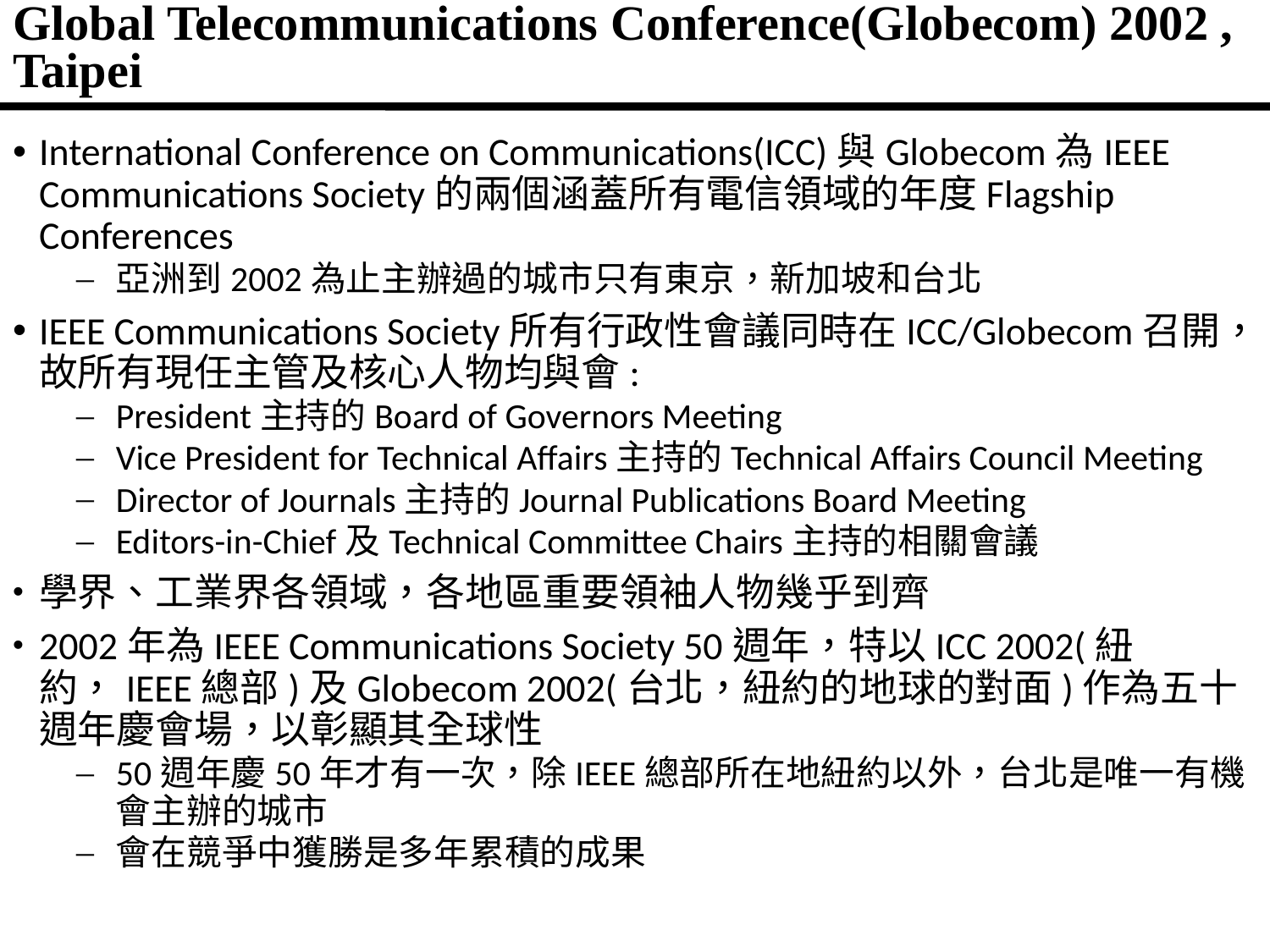

# Global Telecommunications Conference(Globecom) 2002 , Taipei
International Conference on Communications(ICC)與Globecom為IEEE Communications Society的兩個涵蓋所有電信領域的年度Flagship Conferences
亞洲到2002為止主辦過的城市只有東京，新加坡和台北
IEEE Communications Society所有行政性會議同時在ICC/Globecom召開，故所有現任主管及核心人物均與會:
President主持的Board of Governors Meeting
Vice President for Technical Affairs主持的Technical Affairs Council Meeting
Director of Journals主持的Journal Publications Board Meeting
Editors-in-Chief及Technical Committee Chairs主持的相關會議
學界、工業界各領域，各地區重要領袖人物幾乎到齊
2002年為IEEE Communications Society 50週年，特以ICC 2002(紐約，IEEE總部)及Globecom 2002(台北，紐約的地球的對面)作為五十週年慶會場，以彰顯其全球性
50週年慶50年才有一次，除IEEE總部所在地紐約以外，台北是唯一有機會主辦的城市
會在競爭中獲勝是多年累積的成果